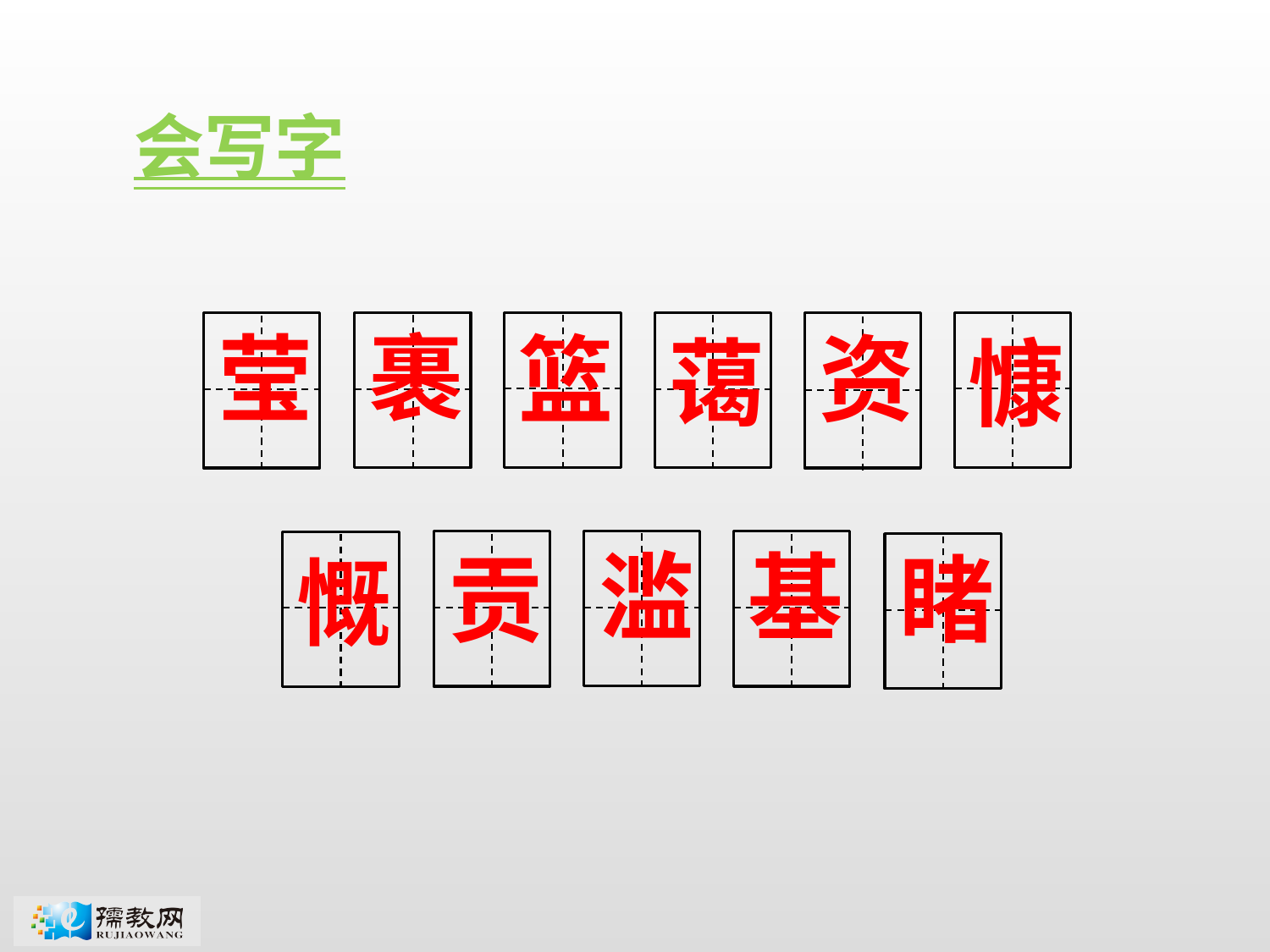

会写字
裹

资

莹
篮
蔼
慷
滥
基

睹
贡
慨